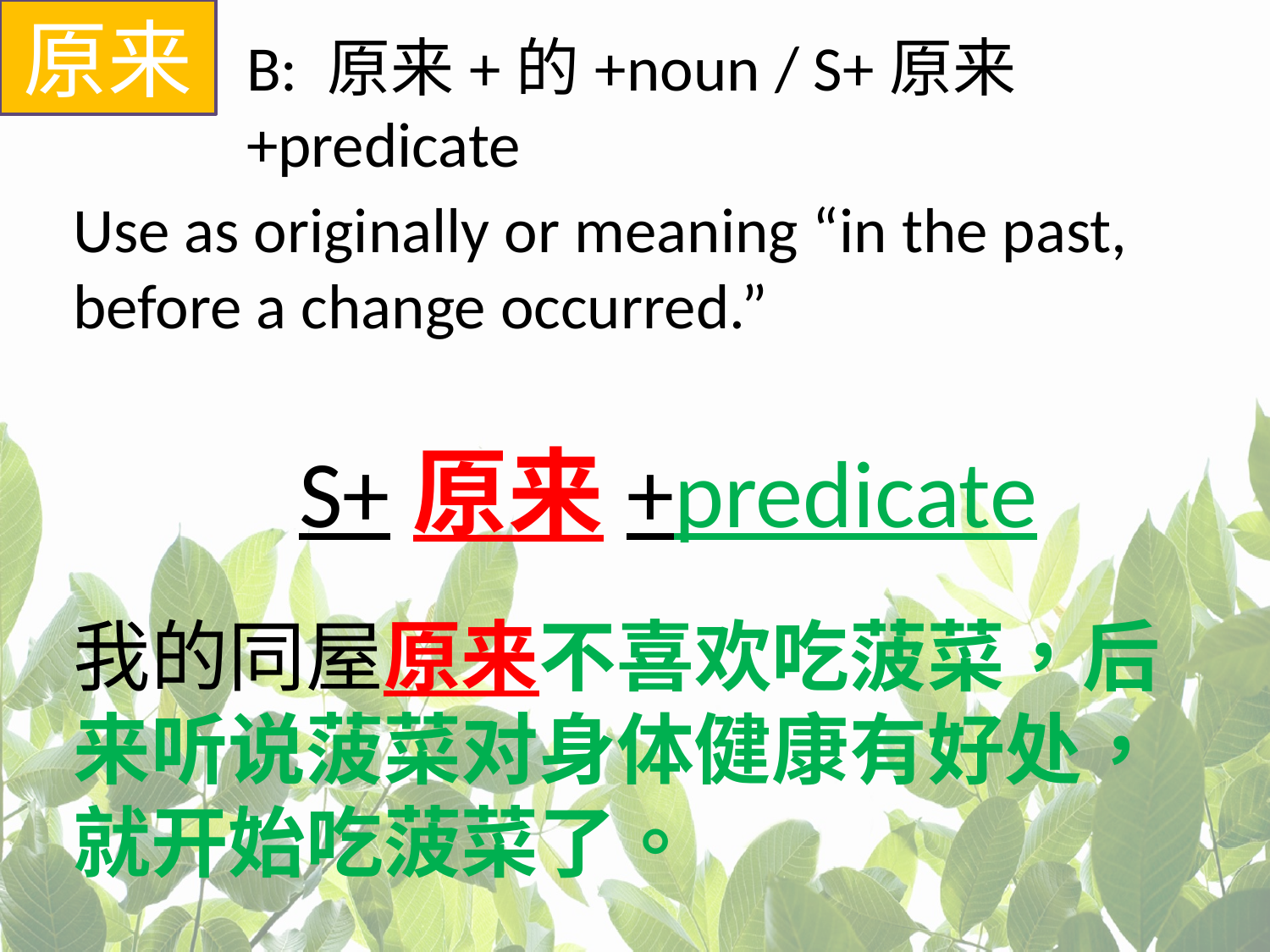

原来
B: 原来+的+noun / S+原来+predicate
Use as originally or meaning “in the past, before a change occurred.”
S+原来+predicate
我的同屋原来不喜欢吃菠菜，后来听说菠菜对身体健康有好处，就开始吃菠菜了。